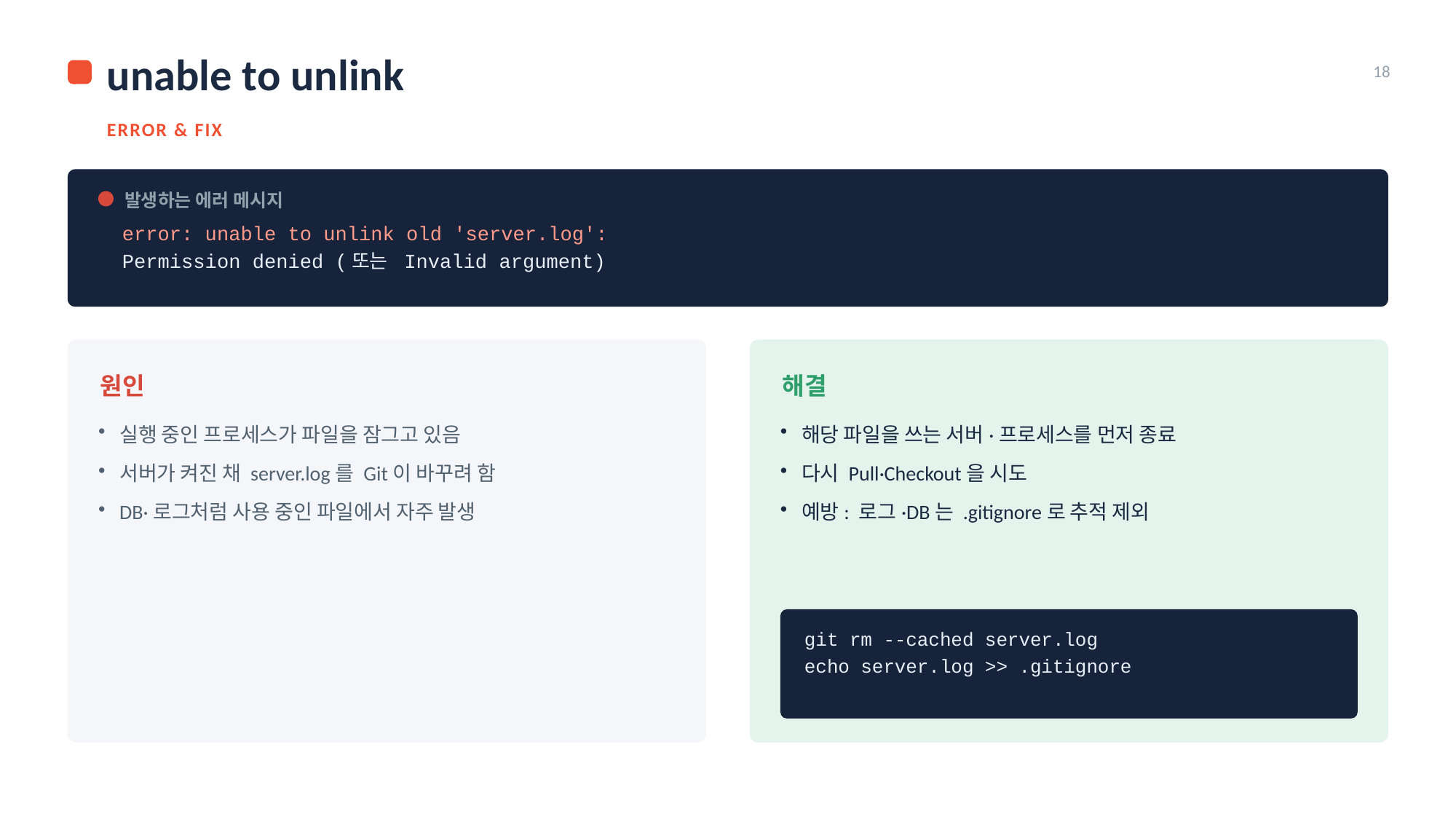

unable to unlink
18

ERROR & FIX

발생하는 에러 메시지

error: unable to unlink old 'server.log':
Permission denied (또는 Invalid argument)

원인
해결
실행 중인 프로세스가 파일을 잠그고 있음
서버가 켜진 채 server.log를 Git이 바꾸려 함
DB·로그처럼 사용 중인 파일에서 자주 발생
해당 파일을 쓰는 서버·프로세스를 먼저 종료
다시 Pull·Checkout을 시도
예방: 로그·DB는 .gitignore로 추적 제외

git rm --cached server.log
echo server.log >> .gitignore